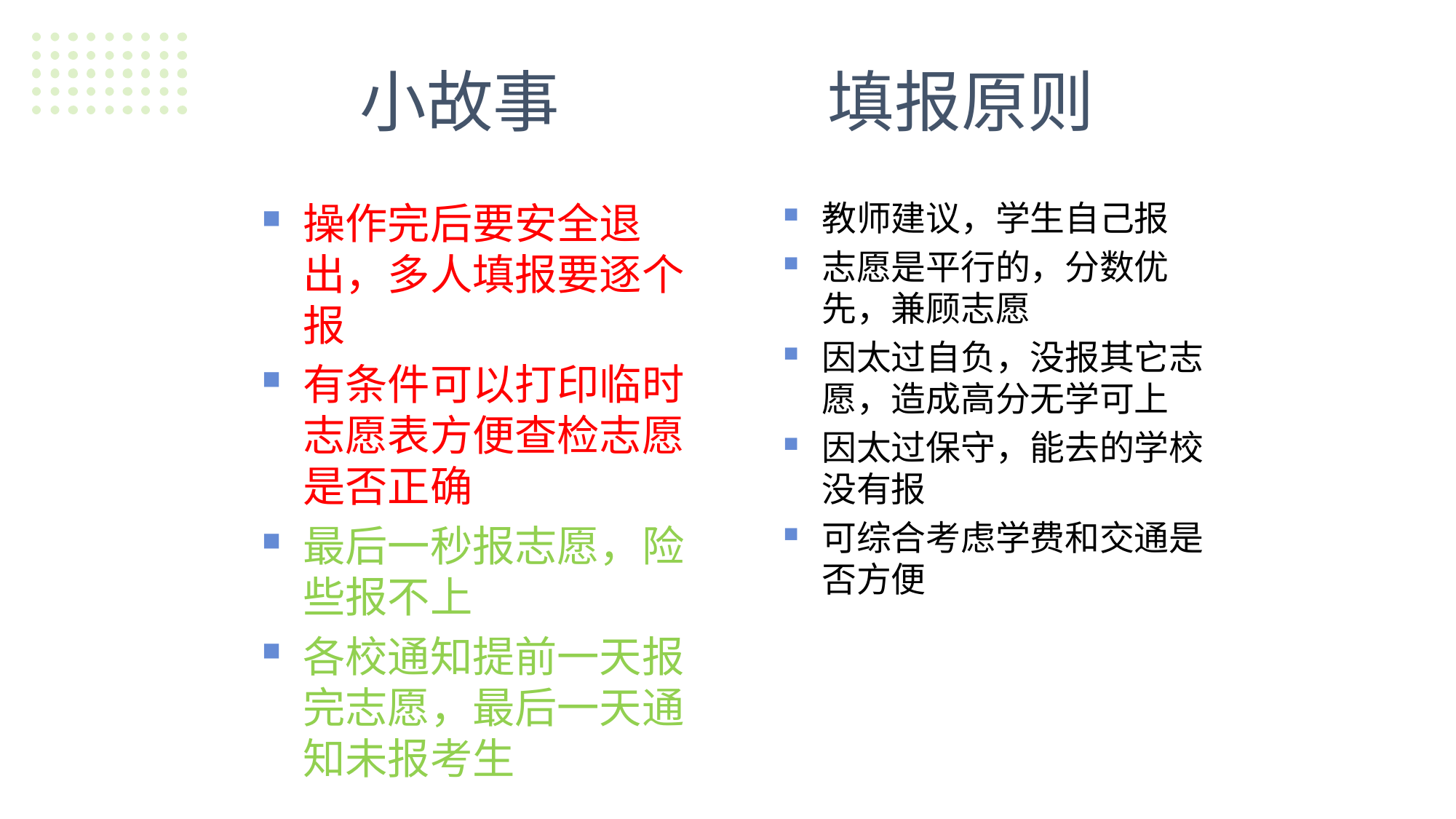

# 小故事                  填报原则
操作完后要安全退出，多人填报要逐个报
有条件可以打印临时志愿表方便查检志愿是否正确
最后一秒报志愿，险些报不上
各校通知提前一天报完志愿，最后一天通知未报考生

教师建议，学生自己报
志愿是平行的，分数优先，兼顾志愿
因太过自负，没报其它志愿，造成高分无学可上
因太过保守，能去的学校没有报
可综合考虑学费和交通是否方便